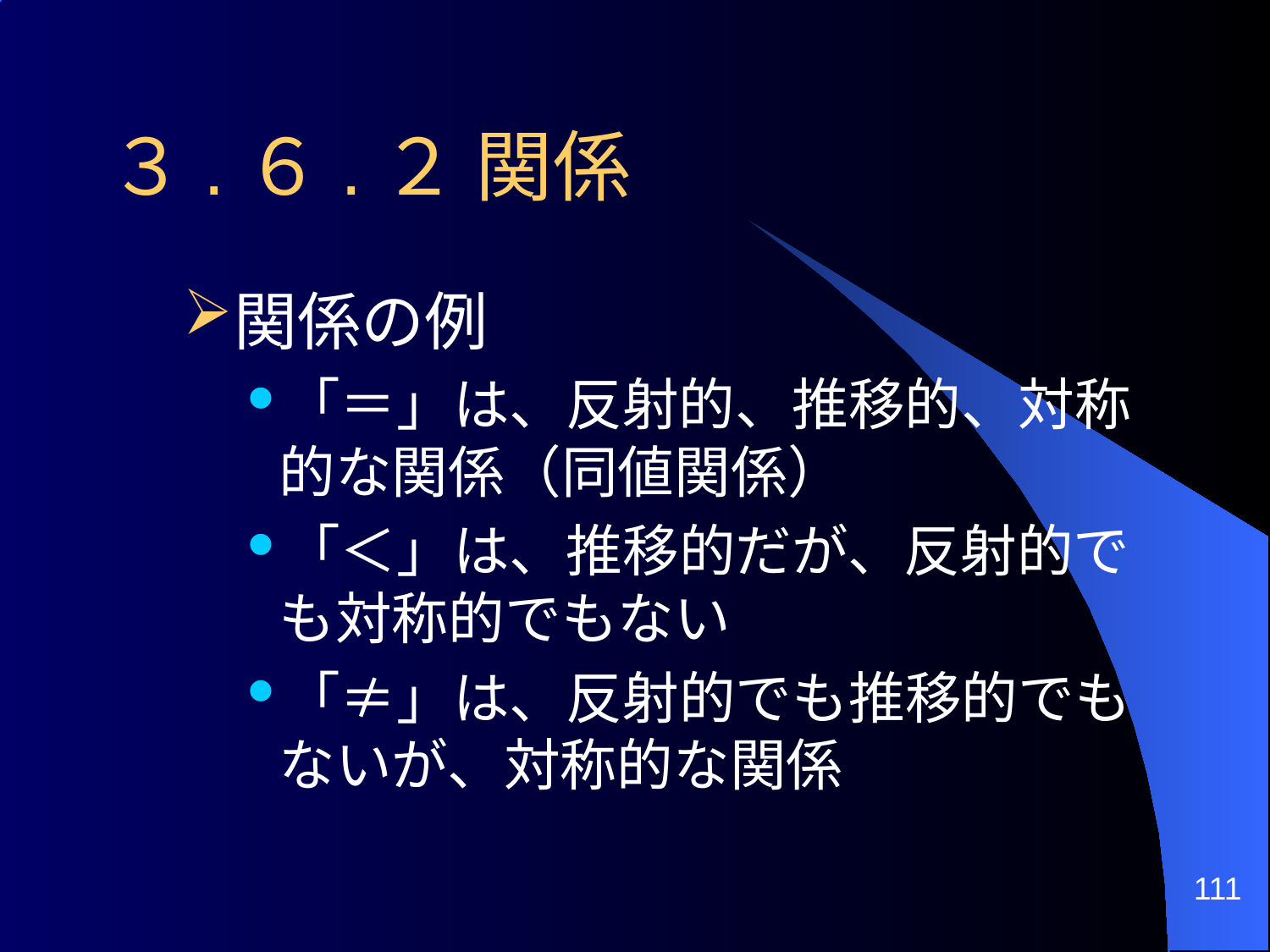

# ３.６.２ 関係
関係の例
「＝」は、反射的、推移的、対称的な関係（同値関係）
「＜」は、推移的だが、反射的でも対称的でもない
「≠」は、反射的でも推移的でもないが、対称的な関係
111